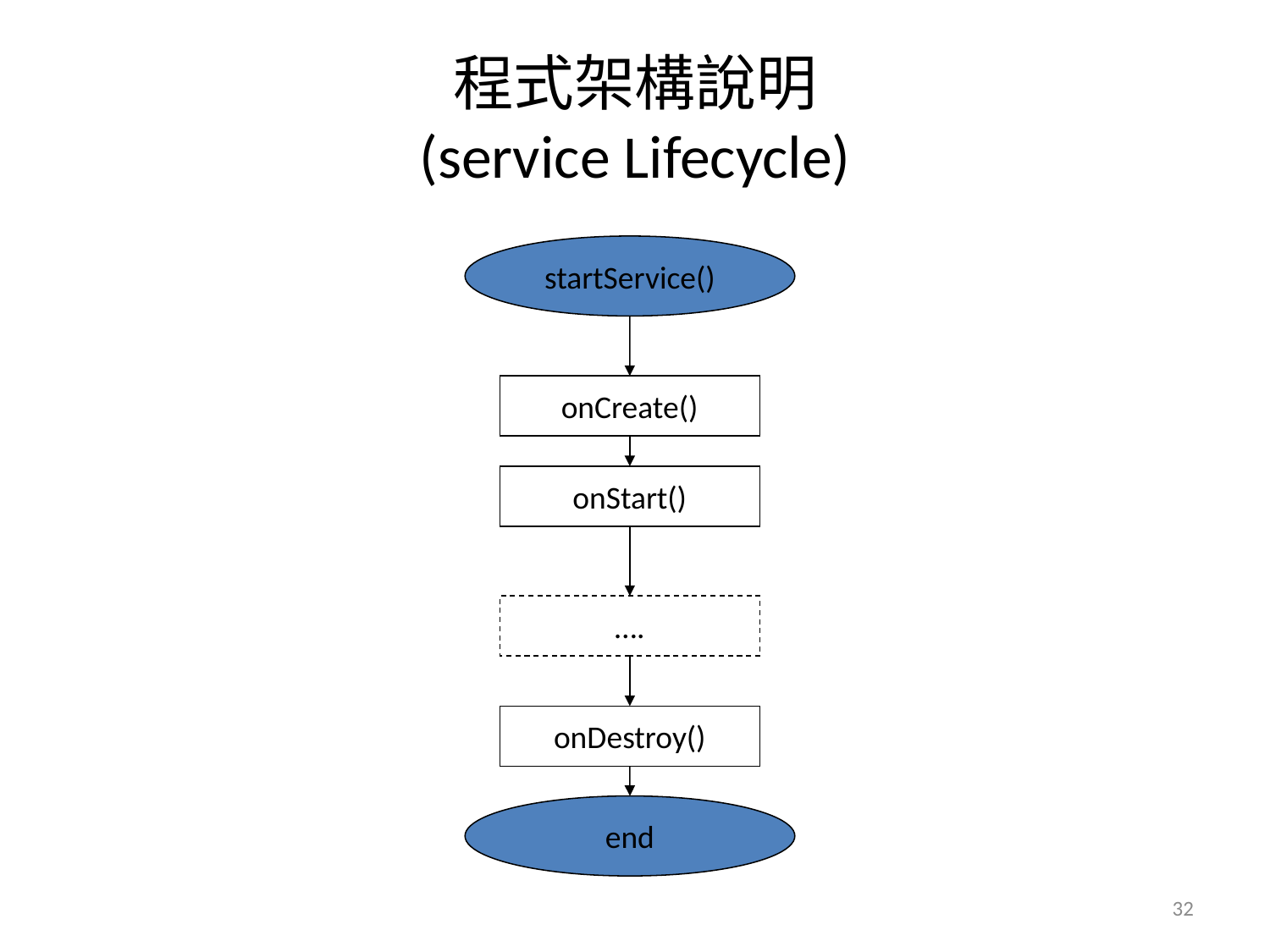

# 程式架構說明 (service Lifecycle)
startService()
onCreate()
onStart()
….
onDestroy()
end
32